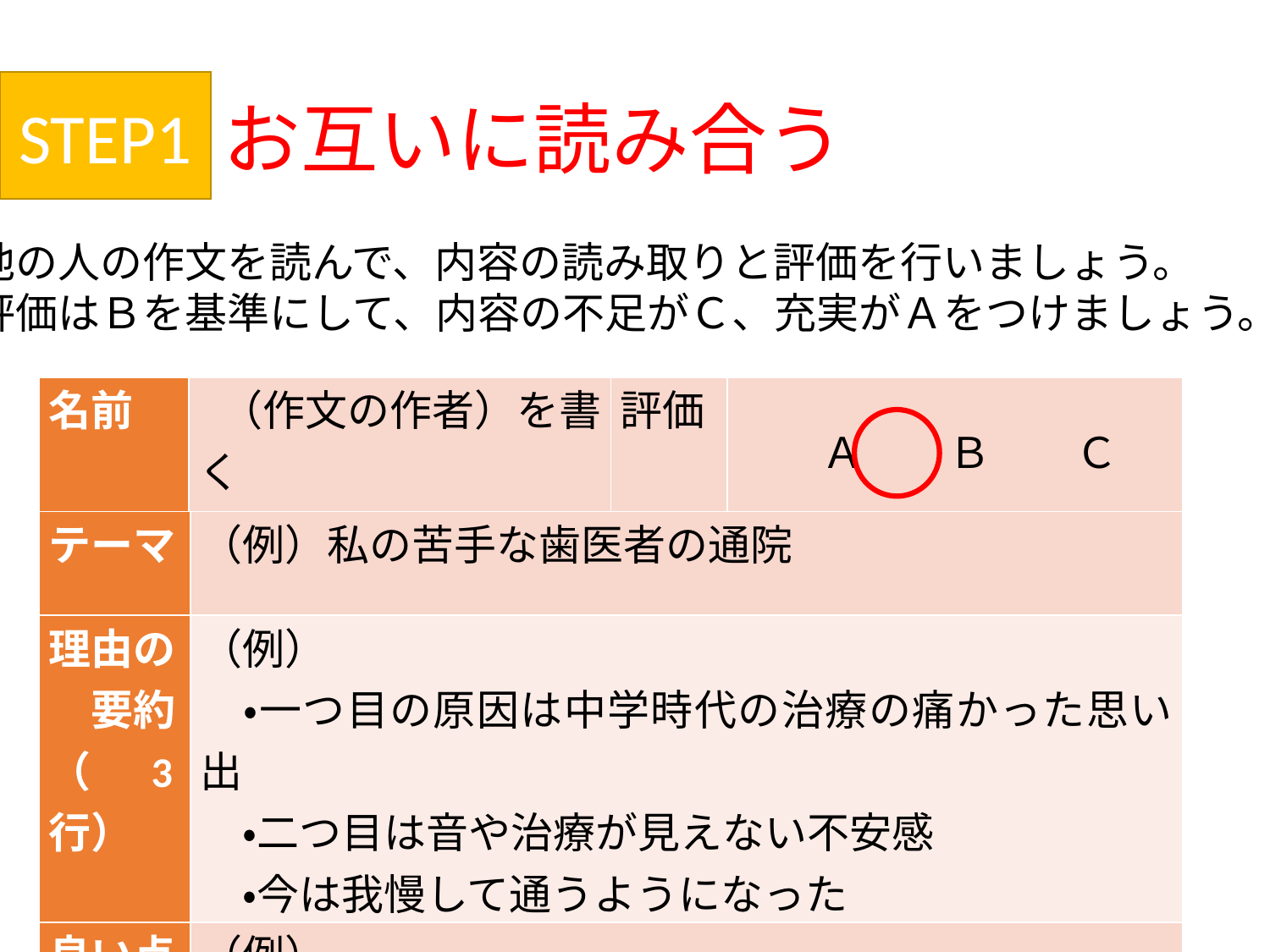

# お互いに読み合う
STEP1
他の人の作文を読んで、内容の読み取りと評価を行いましょう。
評価はＢを基準にして、内容の不足がＣ、充実がＡをつけましょう。
| 名前 | （作文の作者）を書く | 評価 | Ａ　　Ｂ　　Ｃ |
| --- | --- | --- | --- |

| テーマ | （例）私の苦手な歯医者の通院 |
| --- | --- |
| 理由の 　要約 （3行） | （例） 　・一つ目の原因は中学時代の治療の痛かった思い出 　・二つ目は音や治療が見えない不安感 　・今は我慢して通うようになった |
| 良い点 （1つ） | （例） 　・自分のエピソードを５Ｗ１Ｈを意識して書いてある点 |